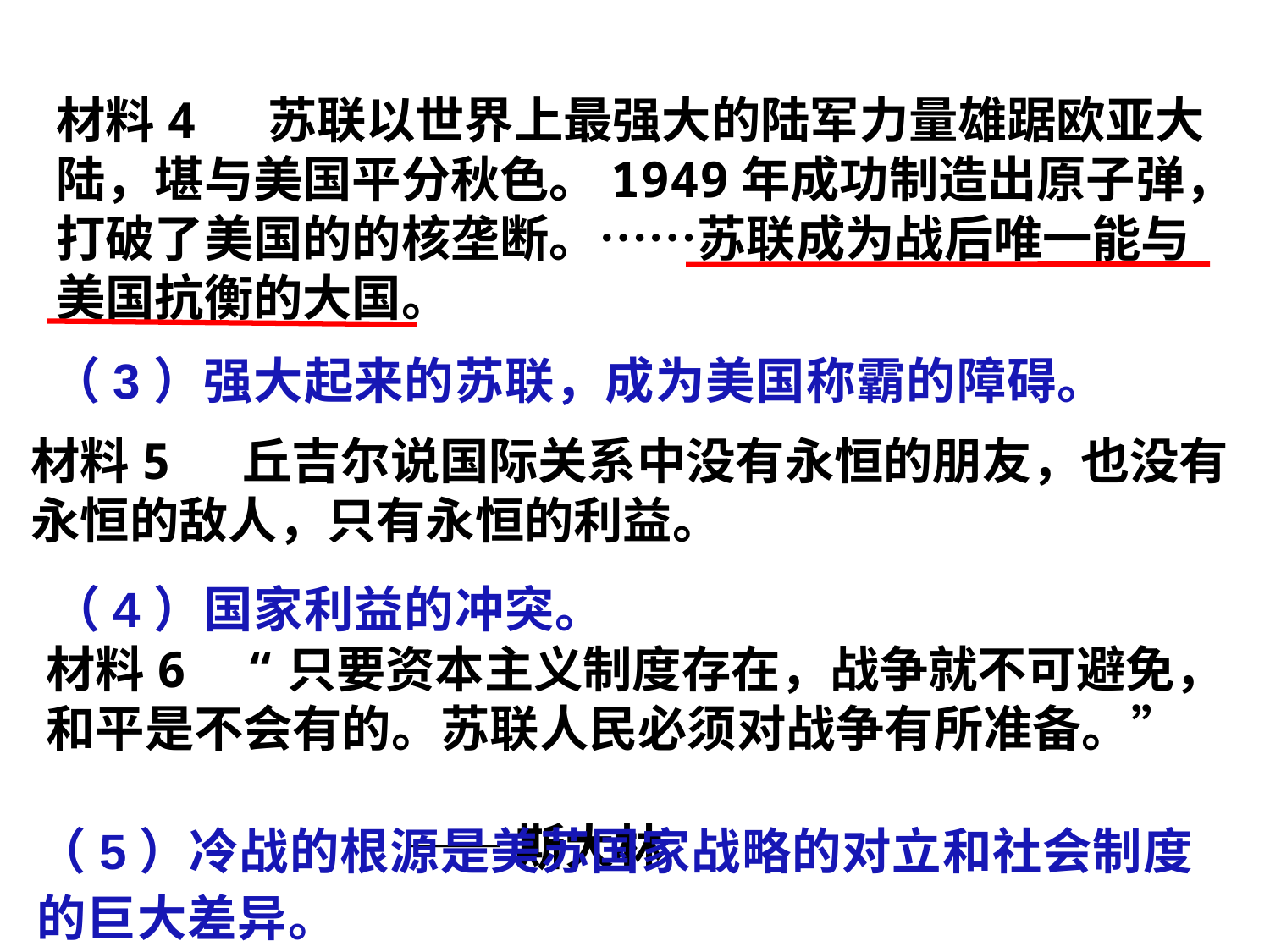

材料4  苏联以世界上最强大的陆军力量雄踞欧亚大陆，堪与美国平分秋色。1949年成功制造出原子弹，打破了美国的的核垄断。……苏联成为战后唯一能与美国抗衡的大国。

（3）强大起来的苏联，成为美国称霸的障碍。
材料5  丘吉尔说国际关系中没有永恒的朋友，也没有永恒的敌人，只有永恒的利益。
（4）国家利益的冲突。
材料6  “只要资本主义制度存在，战争就不可避免，和平是不会有的。苏联人民必须对战争有所准备。”
                                ——斯大林
（5）冷战的根源是美苏国家战略的对立和社会制度的巨大差异。